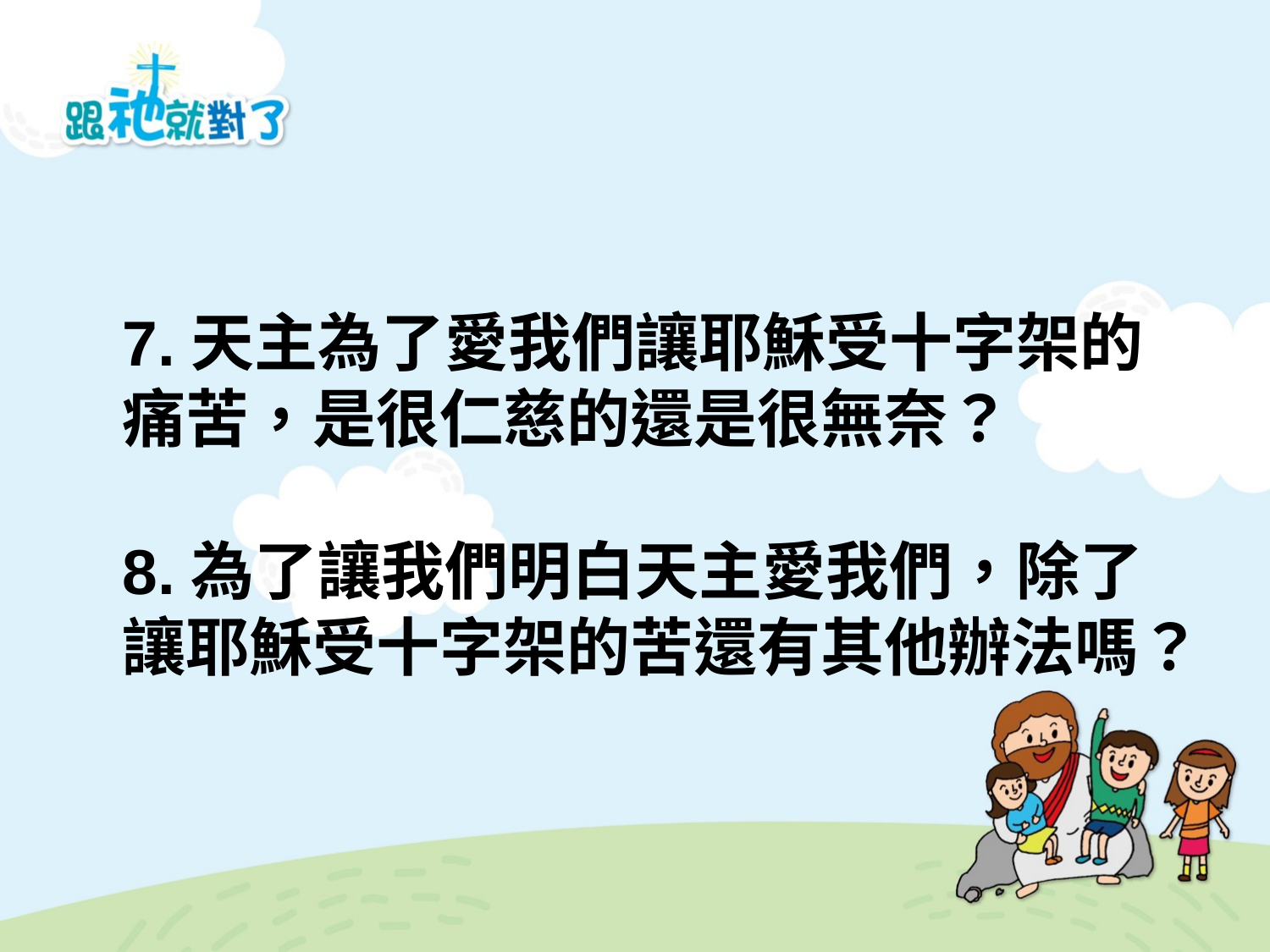

7.天主為了愛我們讓耶穌受十字架的痛苦，是很仁慈的還是很無奈？

8.為了讓我們明白天主愛我們，除了讓耶穌受十字架的苦還有其他辦法嗎？